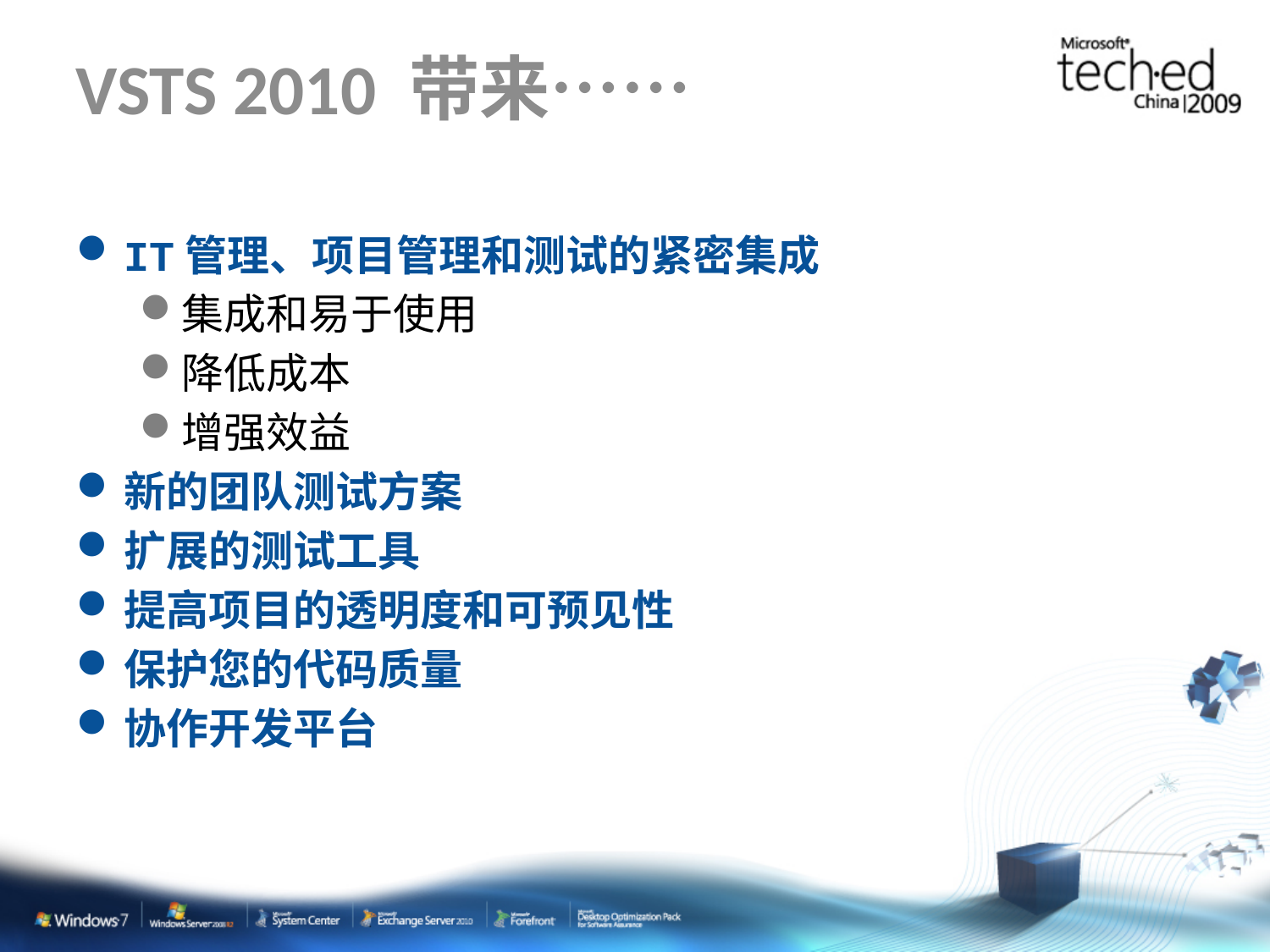

# VSTS 2010 带来……
IT管理、项目管理和测试的紧密集成
集成和易于使用
降低成本
增强效益
新的团队测试方案
扩展的测试工具
提高项目的透明度和可预见性
保护您的代码质量
协作开发平台